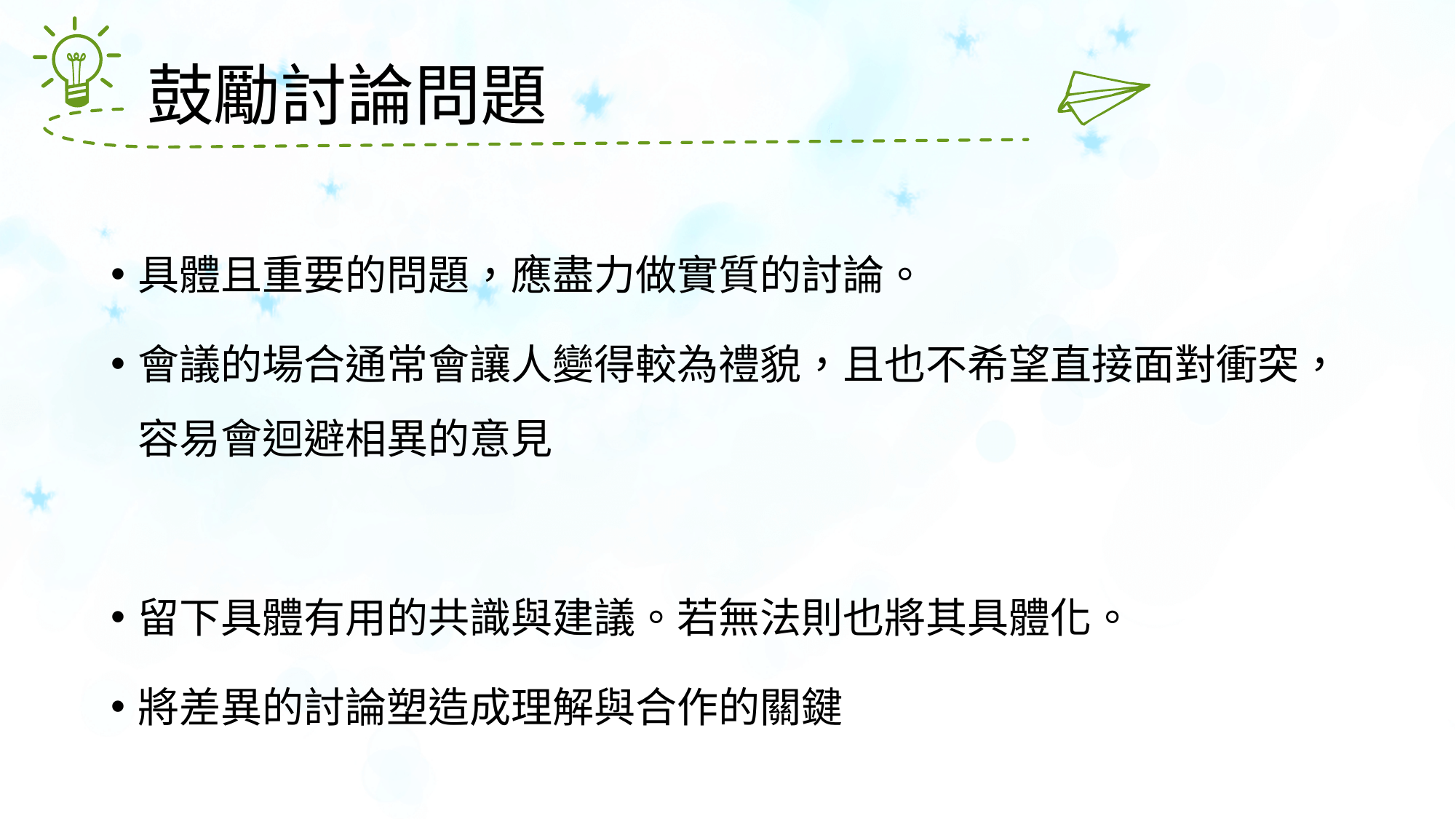

# 鼓勵討論問題
具體且重要的問題，應盡力做實質的討論。
會議的場合通常會讓人變得較為禮貌，且也不希望直接面對衝突，容易會迴避相異的意見

留下具體有用的共識與建議。若無法則也將其具體化。
將差異的討論塑造成理解與合作的關鍵